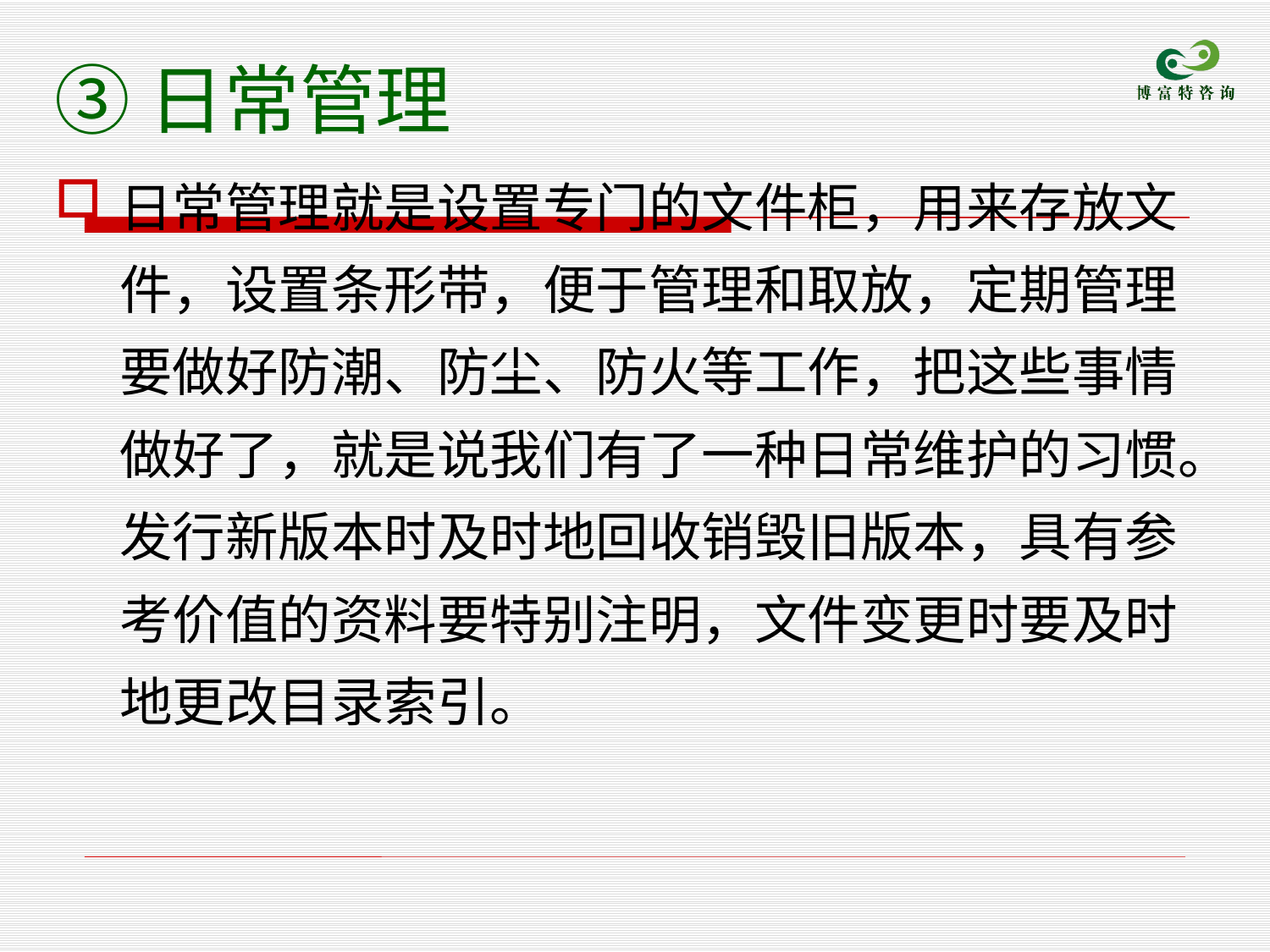

③日常管理
日常管理就是设置专门的文件柜，用来存放文件，设置条形带，便于管理和取放，定期管理要做好防潮、防尘、防火等工作，把这些事情做好了，就是说我们有了一种日常维护的习惯。发行新版本时及时地回收销毁旧版本，具有参考价值的资料要特别注明，文件变更时要及时地更改目录索引。
763